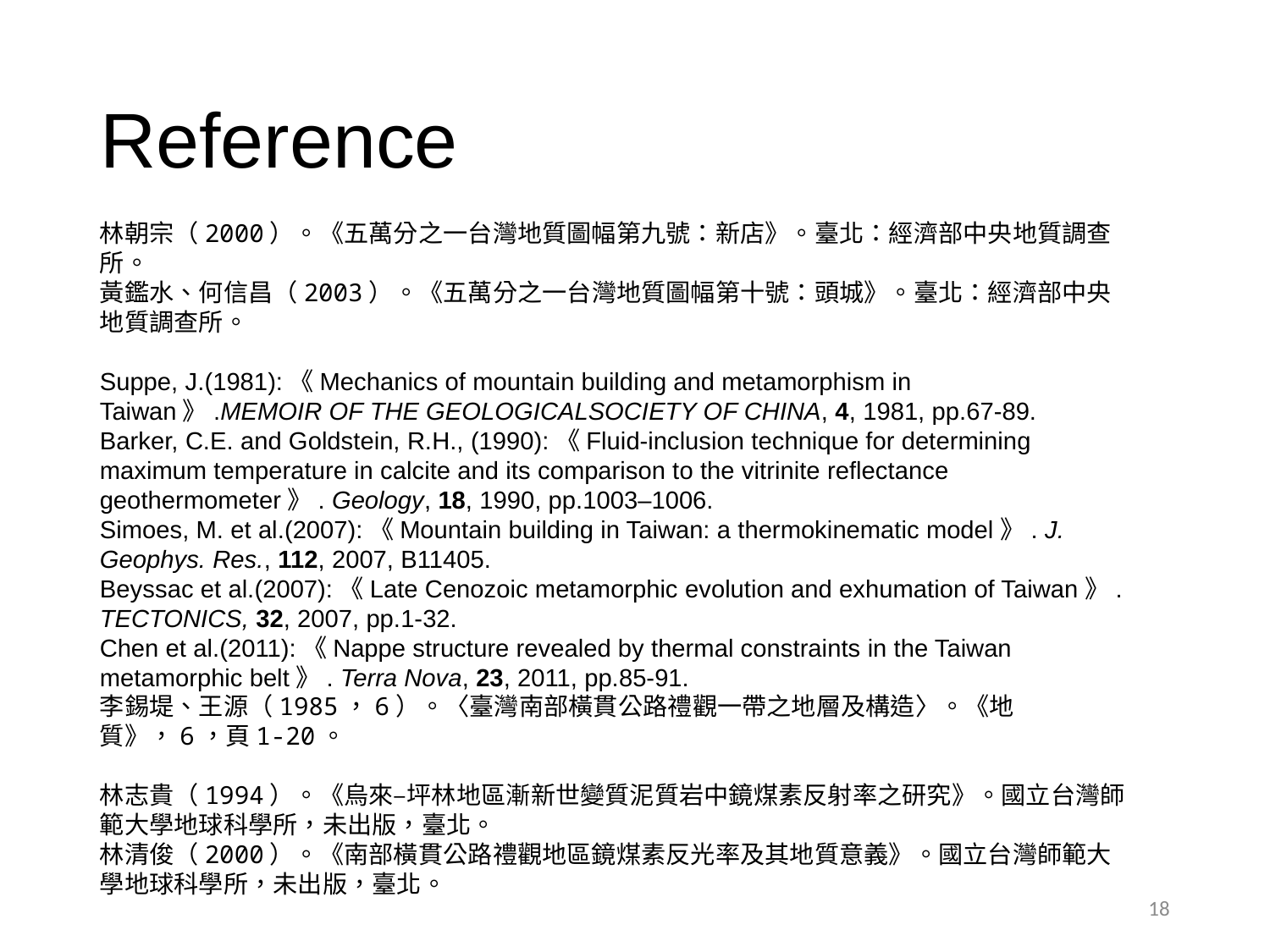

# Reference
林朝宗（2000）。《五萬分之一台灣地質圖幅第九號：新店》。臺北：經濟部中央地質調查所。
黃鑑水、何信昌（2003）。《五萬分之一台灣地質圖幅第十號：頭城》。臺北：經濟部中央地質調查所。

Suppe, J.(1981):《Mechanics of mountain building and metamorphism in Taiwan》.MEMOIR OF THE GEOLOGICALSOCIETY OF CHINA, 4, 1981, pp.67-89.
Barker, C.E. and Goldstein, R.H., (1990):《Fluid-inclusion technique for determining
maximum temperature in calcite and its comparison to the vitrinite reflectance geothermometer》. Geology, 18, 1990, pp.1003–1006.
Simoes, M. et al.(2007):《Mountain building in Taiwan: a thermokinematic model》. J. Geophys. Res., 112, 2007, B11405.
Beyssac et al.(2007):《Late Cenozoic metamorphic evolution and exhumation of Taiwan》. TECTONICS, 32, 2007, pp.1-32.
Chen et al.(2011):《Nappe structure revealed by thermal constraints in the Taiwan metamorphic belt》. Terra Nova, 23, 2011, pp.85-91.
李錫堤、王源（1985，6）。〈臺灣南部橫貫公路禮觀一帶之地層及構造〉。《地質》，6，頁1­-20。

林志貴（1994）。《烏來–坪林地區漸新世變質泥質岩中鏡煤素反射率之研究》。國立台灣師範大學地球科學所，未出版，臺北。
林清俊（2000）。《南部橫貫公路禮觀地區鏡煤素反光率及其地質意義》。國立台灣師範大學地球科學所，未出版，臺北。
18